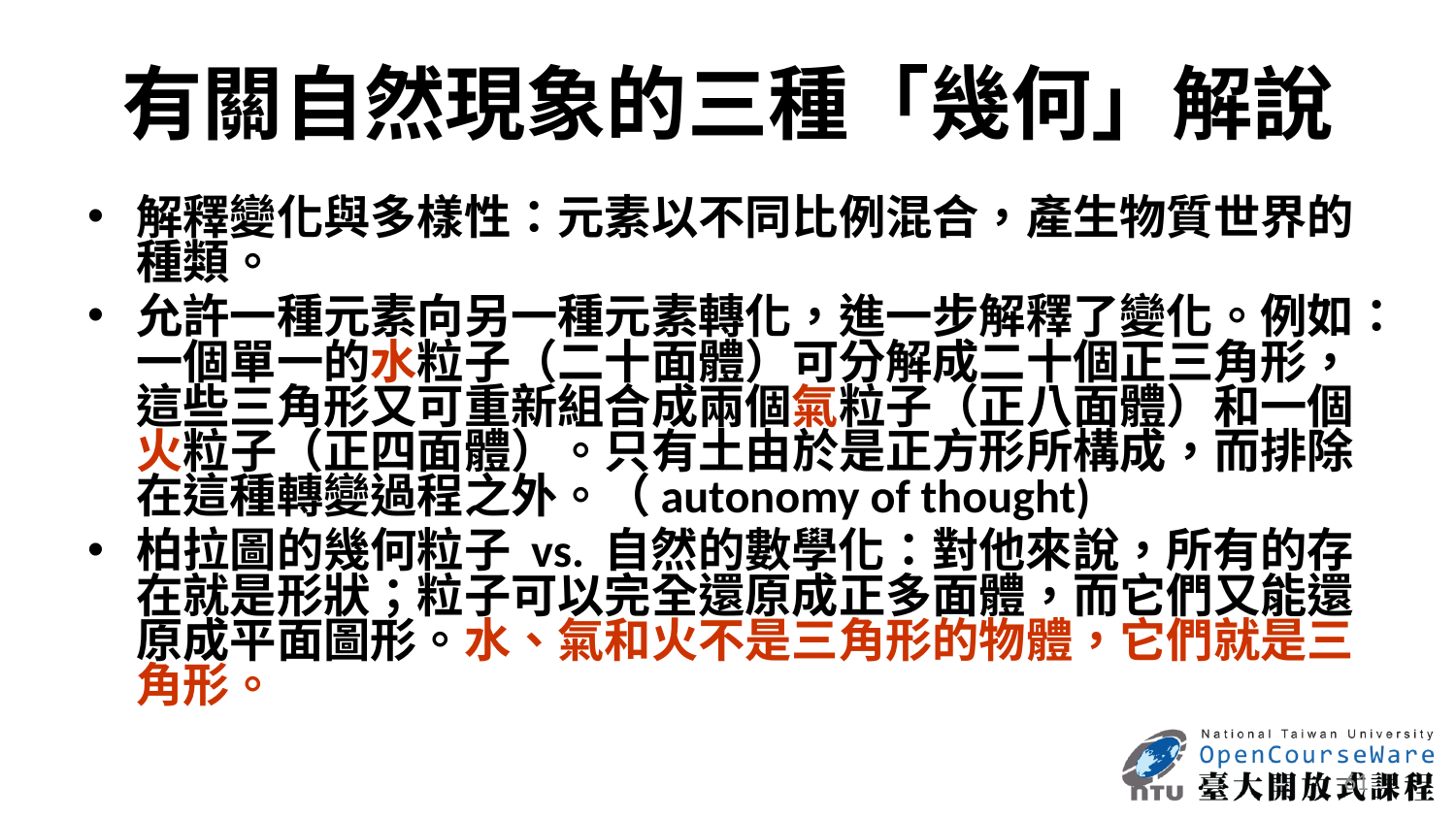

# 有關自然現象的三種「幾何」解說
解釋變化與多樣性：元素以不同比例混合，產生物質世界的種類。
允許一種元素向另一種元素轉化，進一步解釋了變化。例如：一個單一的水粒子（二十面體）可分解成二十個正三角形，這些三角形又可重新組合成兩個氣粒子（正八面體）和一個火粒子（正四面體）。只有土由於是正方形所構成，而排除在這種轉變過程之外。（autonomy of thought)
柏拉圖的幾何粒子 vs. 自然的數學化：對他來說，所有的存在就是形狀；粒子可以完全還原成正多面體，而它們又能還原成平面圖形。水、氣和火不是三角形的物體，它們就是三角形。

61